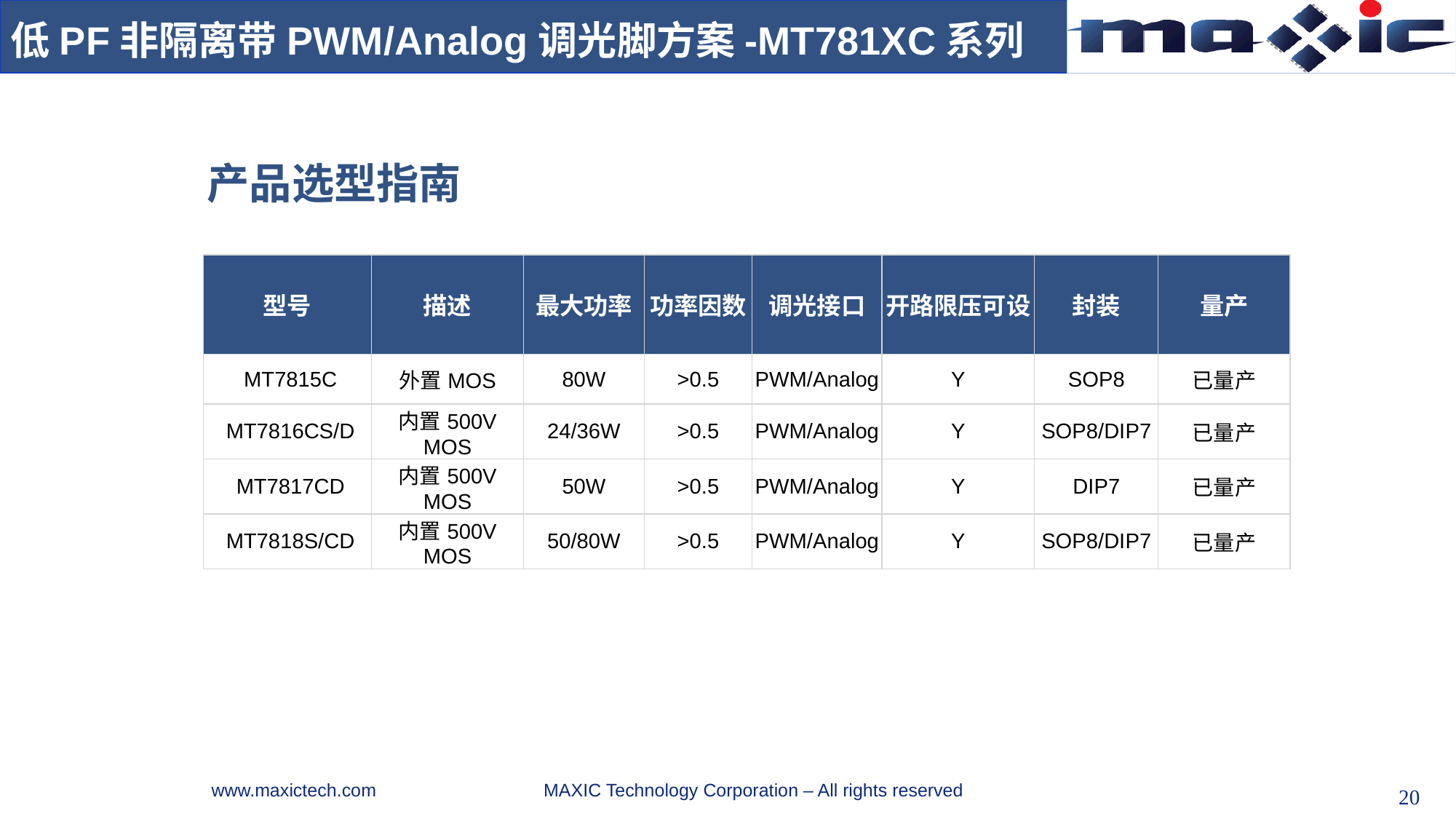

低PF非隔离带PWM/Analog调光脚方案-MT781XC系列

产品选型指南
| 型号 | 描述 | 最大功率 | 功率因数 | 调光接口 | 开路限压可设 | 封装 | 量产 |
| --- | --- | --- | --- | --- | --- | --- | --- |
| MT7815C | 外置MOS | 80W | >0.5 | PWM/Analog | Y | SOP8 | 已量产 |
| MT7816CS/D | 内置500V MOS | 24/36W | >0.5 | PWM/Analog | Y | SOP8/DIP7 | 已量产 |
| MT7817CD | 内置500V MOS | 50W | >0.5 | PWM/Analog | Y | DIP7 | 已量产 |
| MT7818S/CD | 内置500V MOS | 50/80W | >0.5 | PWM/Analog | Y | SOP8/DIP7 | 已量产 |
20